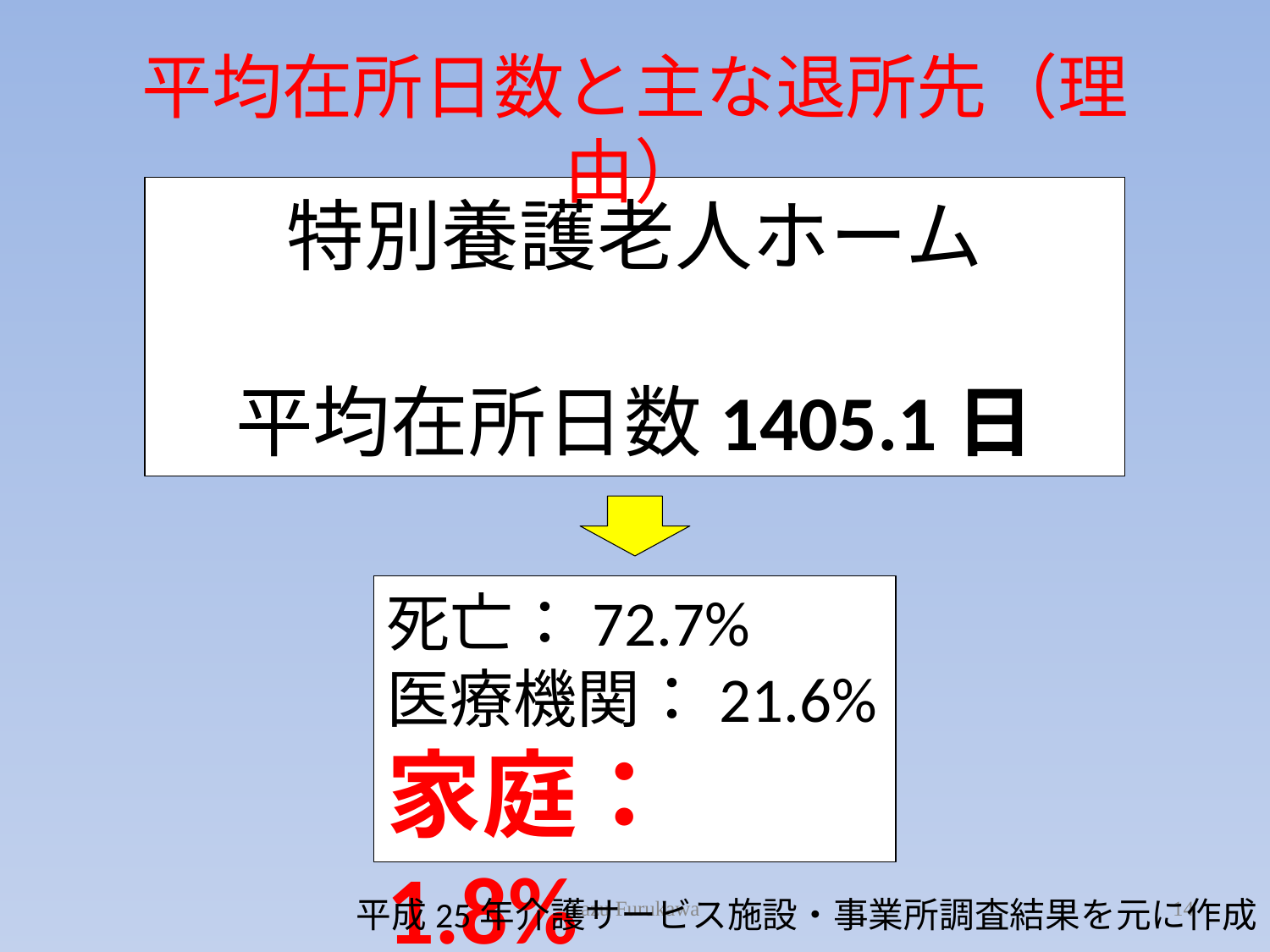

平均在所日数と主な退所先（理由）
特別養護老人ホーム

平均在所日数1405.1日

死亡：72.7%
医療機関：21.6%
家庭：1.8%
kazu Furukawa
14
平成25年介護サービス施設・事業所調査結果を元に作成